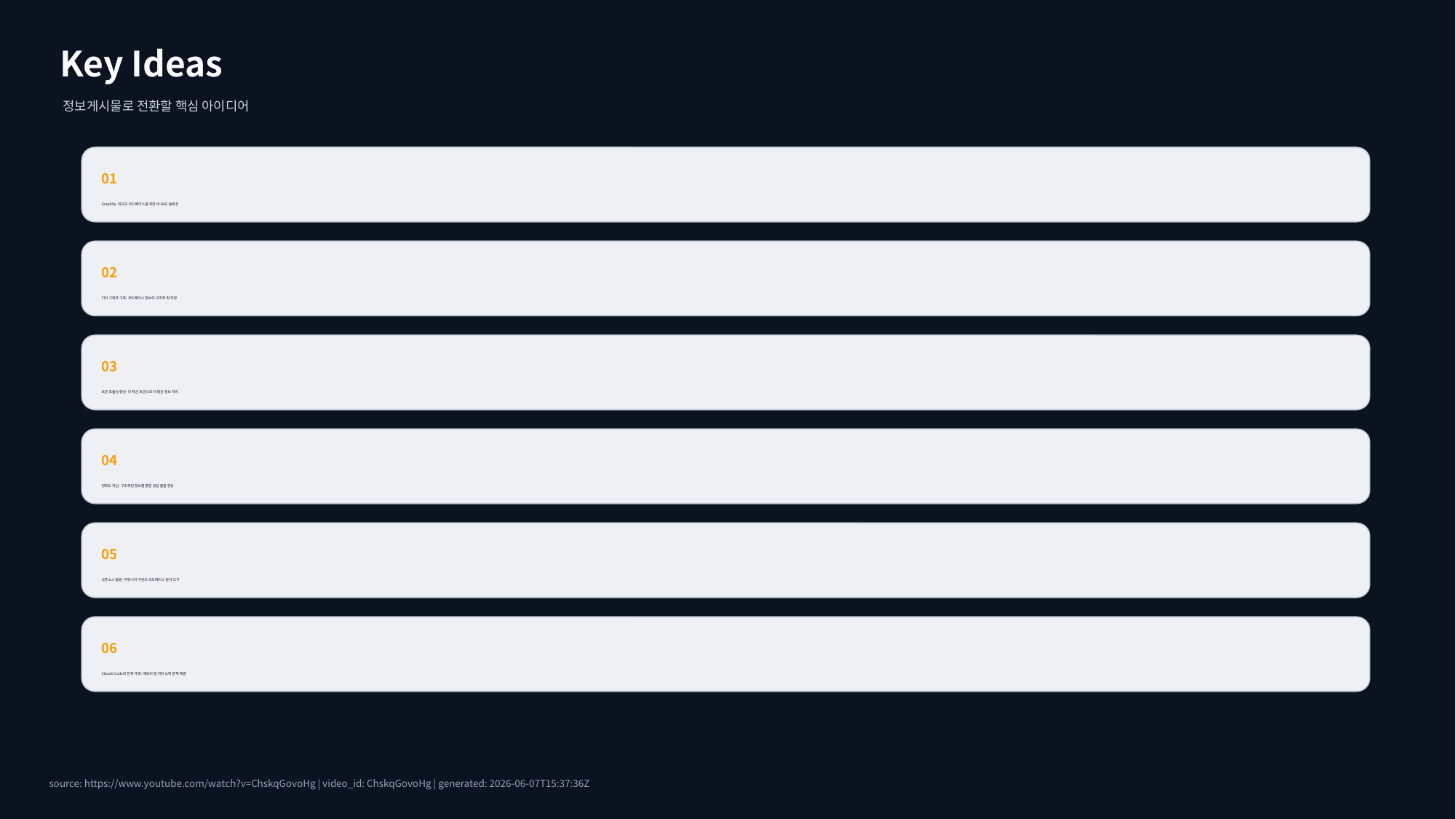

Key Ideas
정보게시물로 전환할 핵심 아이디어

01
Graphify: 대규모 코드베이스를 위한 비-RAG 솔루션

02
지식 그래프 구축: 코드베이스 정보의 구조화 및 저장

03
토큰 효율성 향상: 더 적은 토큰으로 더 많은 정보 처리

04
정확도 개선: 구조화된 정보를 통한 응답 품질 향상

05
오픈소스 활용: 커뮤니티 기반의 코드베이스 분석 도구

06
Claude Code의 한계 극복: 메모리 및 처리 능력 문제 해결
source: https://www.youtube.com/watch?v=ChskqGovoHg | video_id: ChskqGovoHg | generated: 2026-06-07T15:37:36Z